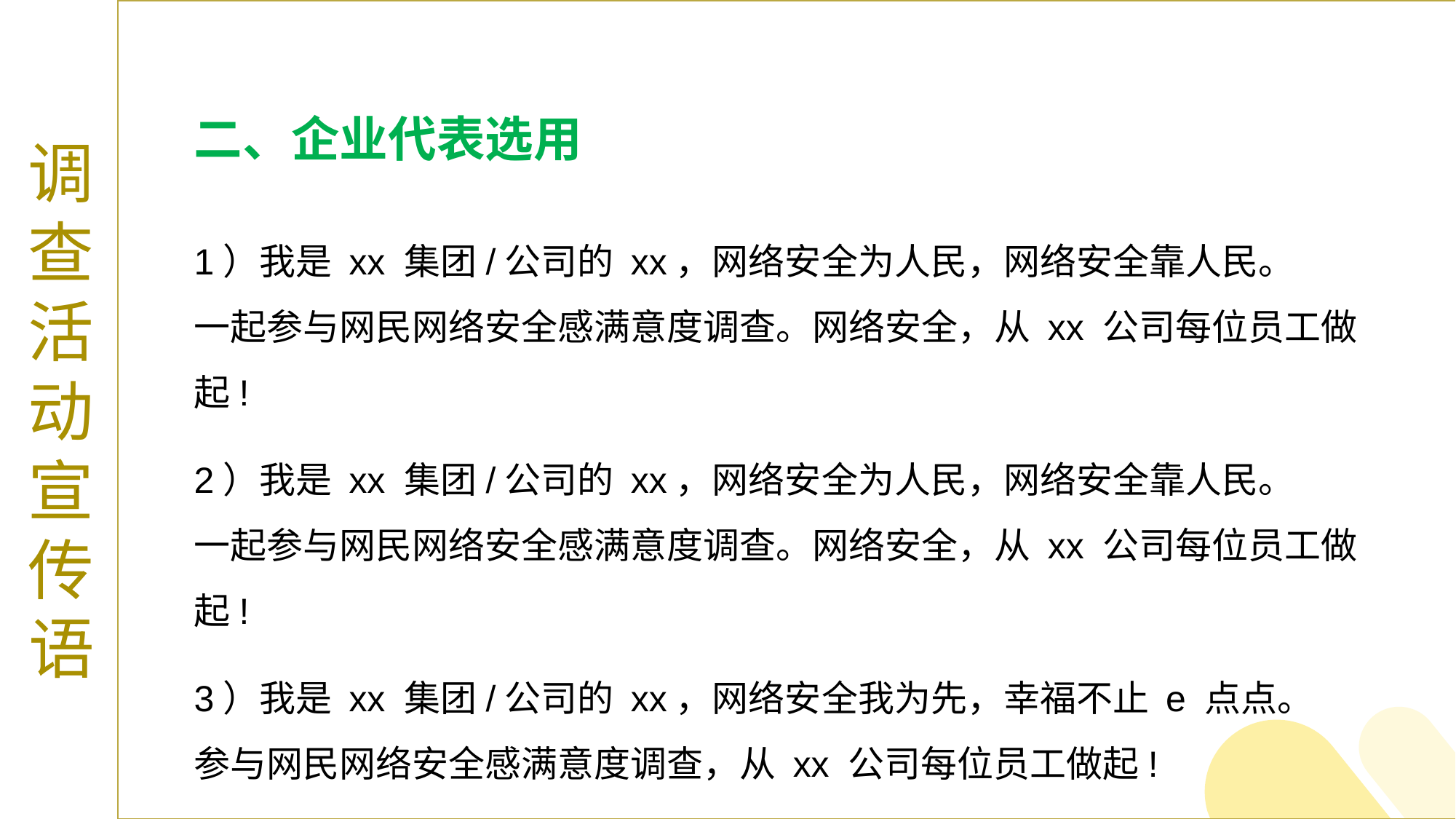

二、企业代表选用
调查活动宣传语
1）我是 xx 集团/公司的 xx，网络安全为人民，网络安全靠人民。
一起参与网民网络安全感满意度调查。网络安全，从 xx 公司每位员工做起!

2）我是 xx 集团/公司的 xx，网络安全为人民，网络安全靠人民。
一起参与网民网络安全感满意度调查。网络安全，从 xx 公司每位员工做起!

3）我是 xx 集团/公司的 xx，网络安全我为先，幸福不止 e 点点。
参与网民网络安全感满意度调查，从 xx 公司每位员工做起!